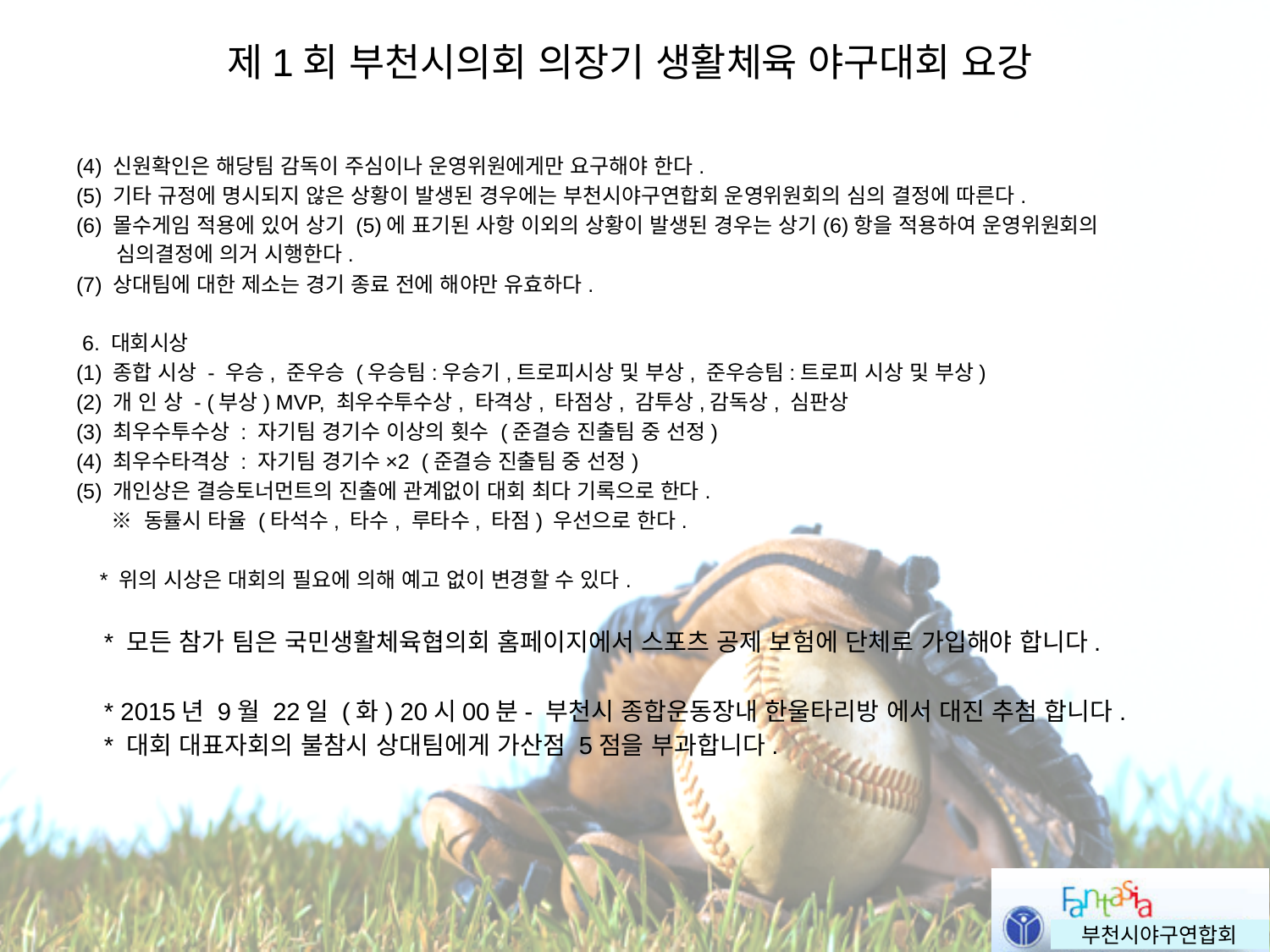

제1회 부천시의회 의장기 생활체육 야구대회 요강
(4) 신원확인은 해당팀 감독이 주심이나 운영위원에게만 요구해야 한다.
(5) 기타 규정에 명시되지 않은 상황이 발생된 경우에는 부천시야구연합회 운영위원회의 심의 결정에 따른다.
(6) 몰수게임 적용에 있어 상기 (5)에 표기된 사항 이외의 상황이 발생된 경우는 상기(6)항을 적용하여 운영위원회의
      심의결정에 의거 시행한다.
(7) 상대팀에 대한 제소는 경기 종료 전에 해야만 유효하다.

 6. 대회시상
(1) 종합 시상 - 우승, 준우승 (우승팀:우승기,트로피시상 및 부상, 준우승팀:트로피 시상 및 부상)
(2) 개 인 상 - (부상) MVP, 최우수투수상, 타격상, 타점상, 감투상,감독상, 심판상
(3) 최우수투수상 : 자기팀 경기수 이상의 횟수 (준결승 진출팀 중 선정)
(4) 최우수타격상 : 자기팀 경기수×2  (준결승 진출팀 중 선정)
(5) 개인상은 결승토너먼트의 진출에 관계없이 대회 최다 기록으로 한다.
      ※ 동률시 타율 (타석수, 타수, 루타수, 타점) 우선으로 한다.

    * 위의 시상은 대회의 필요에 의해 예고 없이 변경할 수 있다.

    * 모든 참가 팀은 국민생활체육협의회 홈페이지에서 스포츠 공제 보험에 단체로 가입해야 합니다.

    * 2015년 9월 22일 (화) 20시00분- 부천시 종합운동장내 한울타리방 에서 대진 추첨 합니다.
    * 대회 대표자회의 불참시 상대팀에게 가산점 5점을 부과합니다.